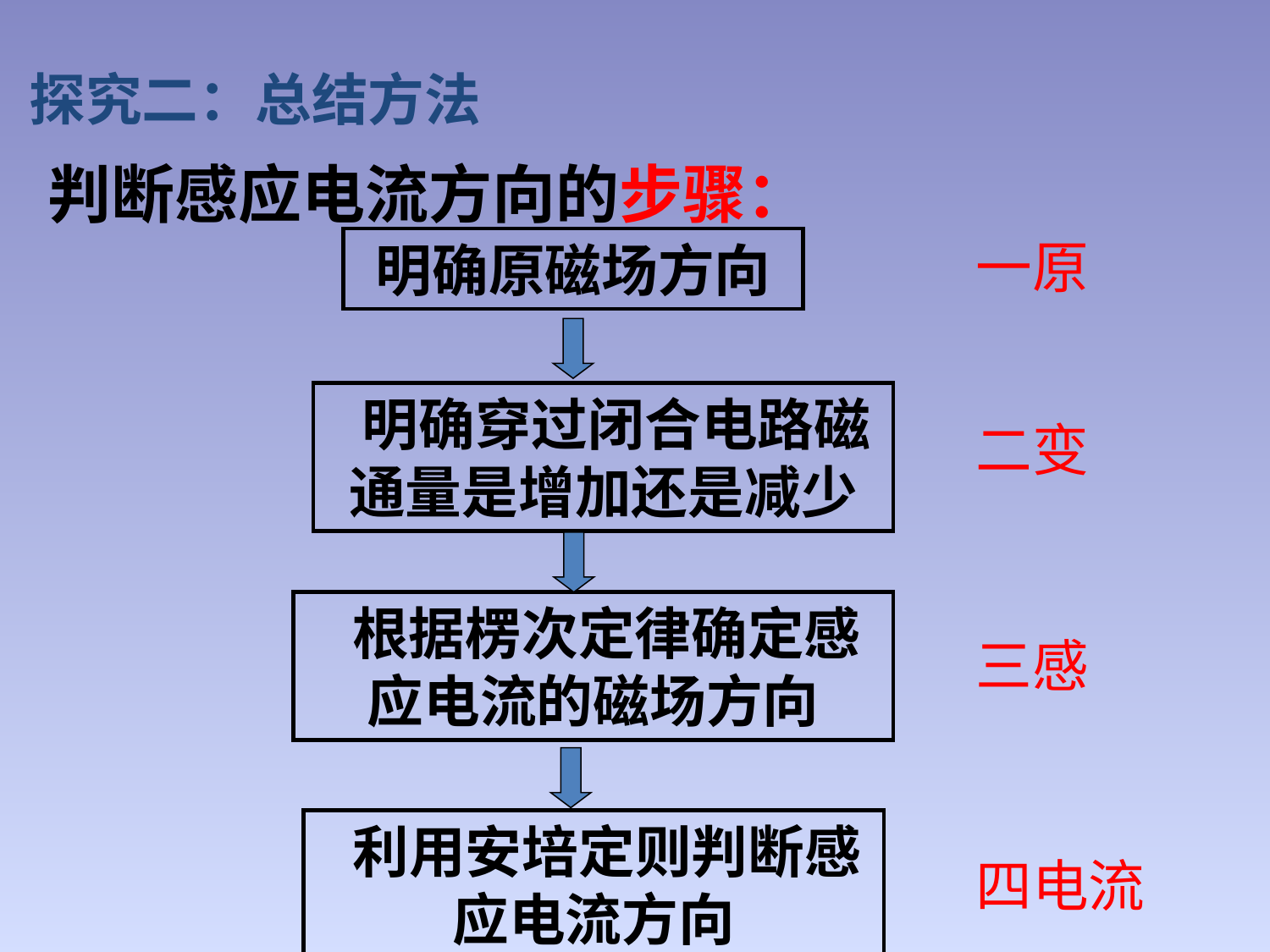

探究二：总结方法
判断感应电流方向的步骤：
一原
明确原磁场方向

 明确穿过闭合电路磁
通量是增加还是减少
二变

 根据楞次定律确定感
应电流的磁场方向
三感

 利用安培定则判断感应电流方向
四电流